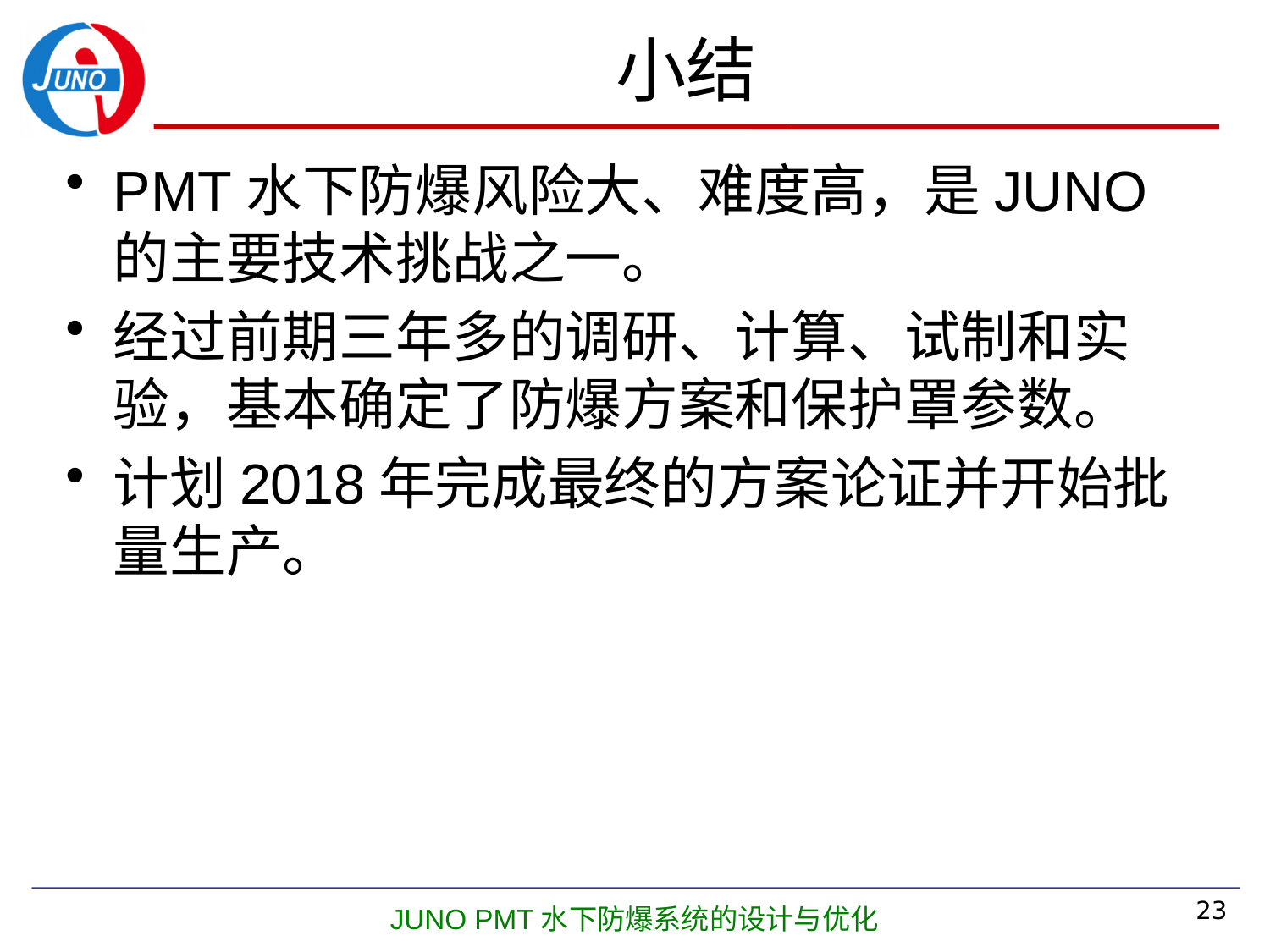

# 小结
PMT水下防爆风险大、难度高，是JUNO的主要技术挑战之一。
经过前期三年多的调研、计算、试制和实验，基本确定了防爆方案和保护罩参数。
计划2018年完成最终的方案论证并开始批量生产。
JUNO PMT水下防爆系统的设计与优化
23